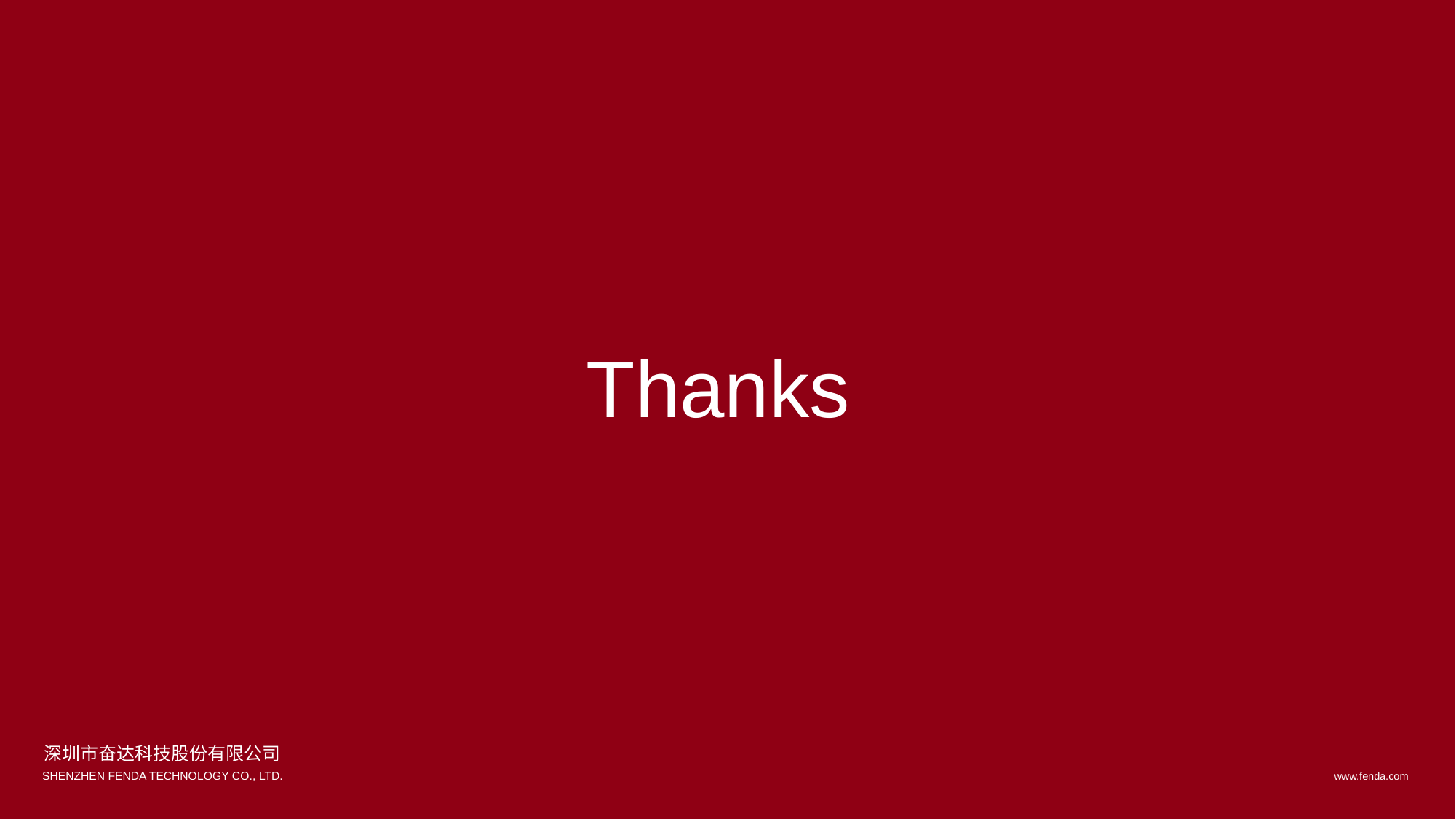

Thanks
深圳市奋达科技股份有限公司
SHENZHEN FENDA TECHNOLOGY CO., LTD.
www.fenda.com